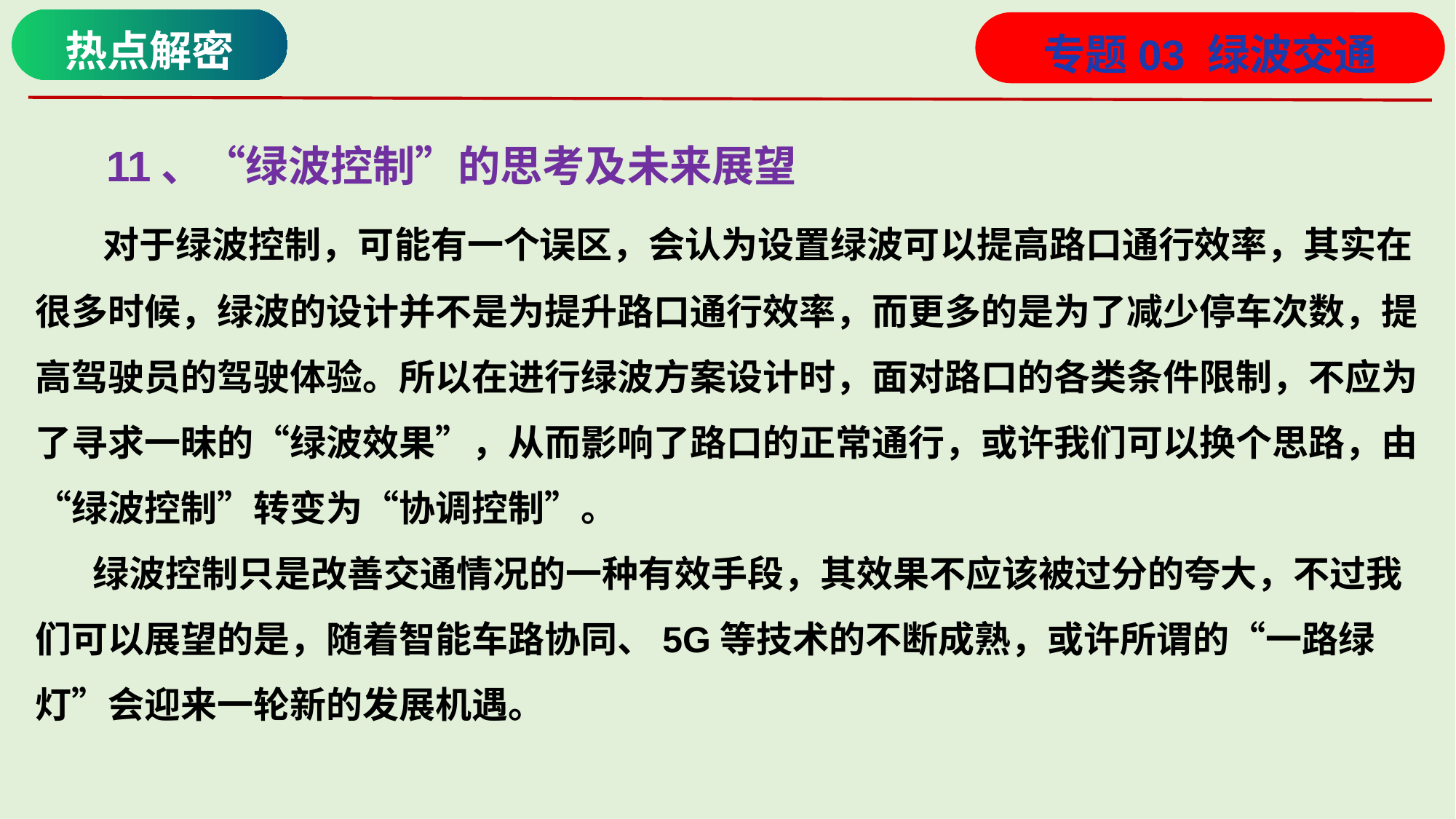

热点解密
专题03 绿波交通
      11、“绿波控制”的思考及未来展望
      对于绿波控制，可能有一个误区，会认为设置绿波可以提高路口通行效率，其实在很多时候，绿波的设计并不是为提升路口通行效率，而更多的是为了减少停车次数，提高驾驶员的驾驶体验。所以在进行绿波方案设计时，面对路口的各类条件限制，不应为了寻求一昧的“绿波效果”，从而影响了路口的正常通行，或许我们可以换个思路，由“绿波控制”转变为“协调控制”。
      绿波控制只是改善交通情况的一种有效手段，其效果不应该被过分的夸大，不过我们可以展望的是，随着智能车路协同、5G等技术的不断成熟，或许所谓的“一路绿灯”会迎来一轮新的发展机遇。